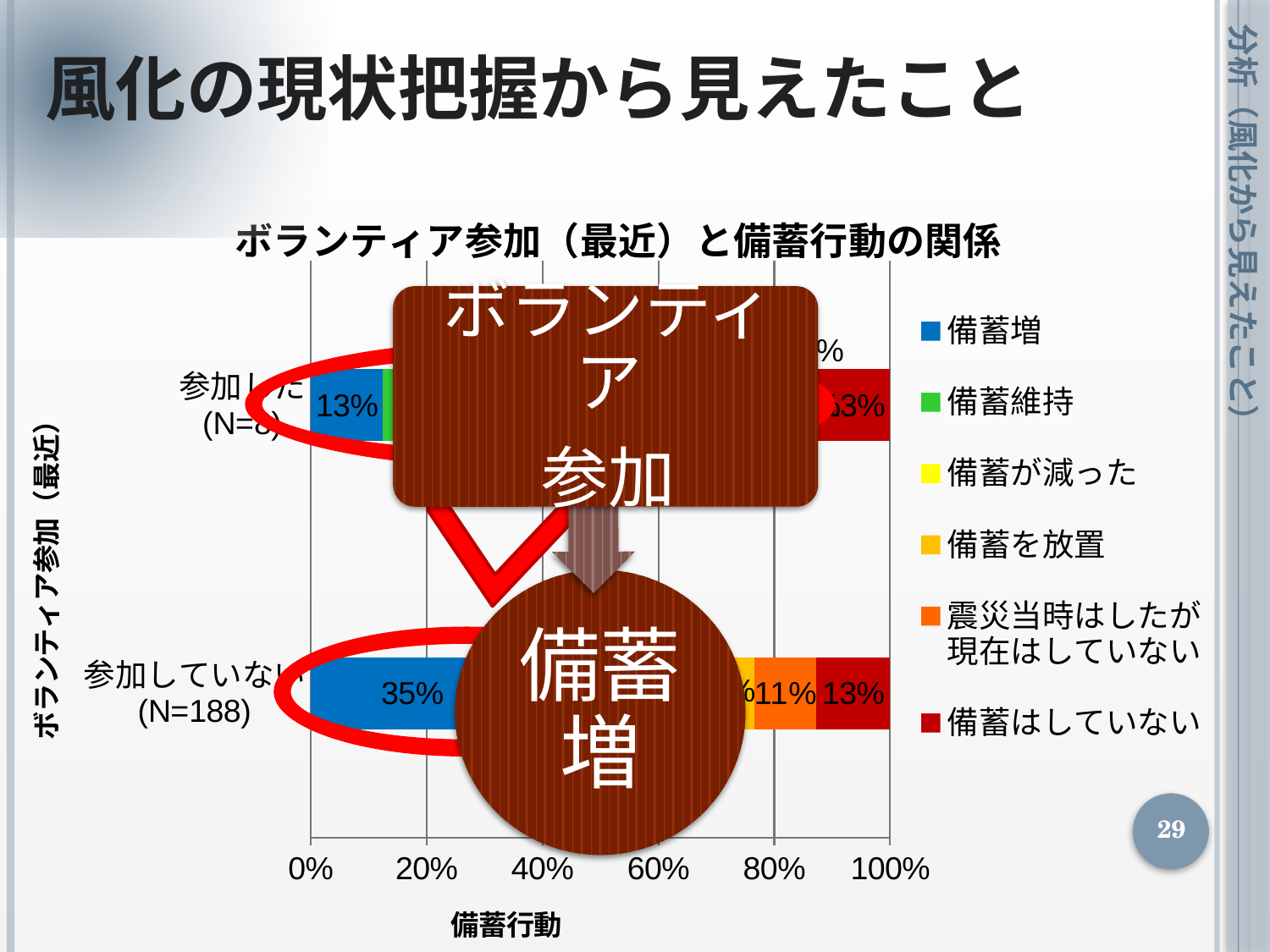

風化の現状把握から見えたこと

### Chart: ボランティア参加（最近）と備蓄行動の関係

| Category | 備蓄増 | 備蓄維持 | 備蓄が減った | 備蓄を放置 | 震災当時はしたが現在はしていない | 備蓄はしていない |
|---|---|---|---|---|---|---|
| 参加していない
(N=188) | 0.35106382978723405 | 0.24468085106382978 | 0.09042553191489362 | 0.0797872340425532 | 0.10638297872340426 | 0.1276595744680851 |
| 参加した
(N=8) | 0.125 | 0.75 | 0.0 | 0.0 | 0.0 | 0.125 |
 分析（風化から見えたこと）
備蓄増
ボランティア
参加

29